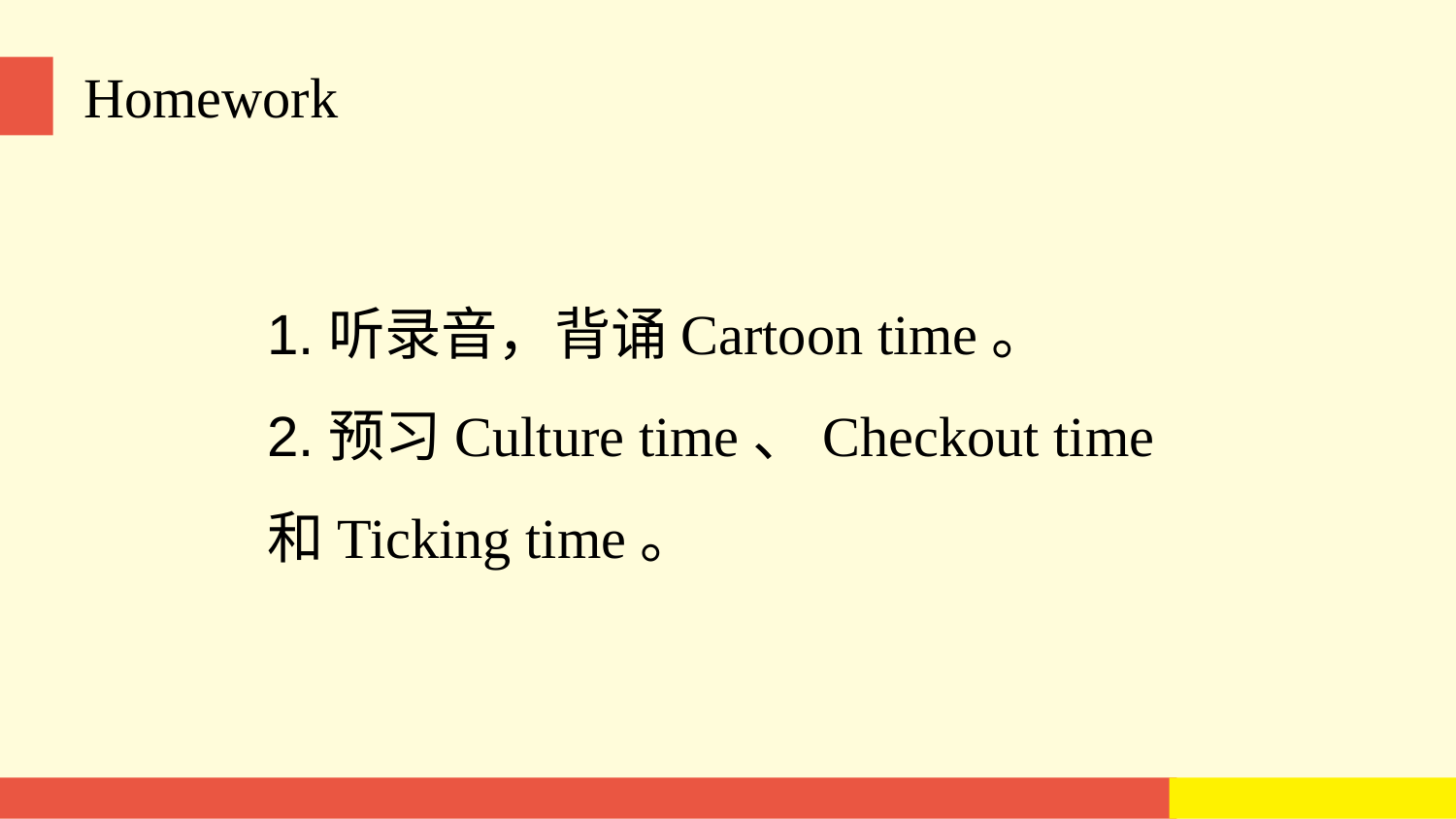

Homework
1.听录音，背诵Cartoon time。
2.预习Culture time、Checkout time和Ticking time。